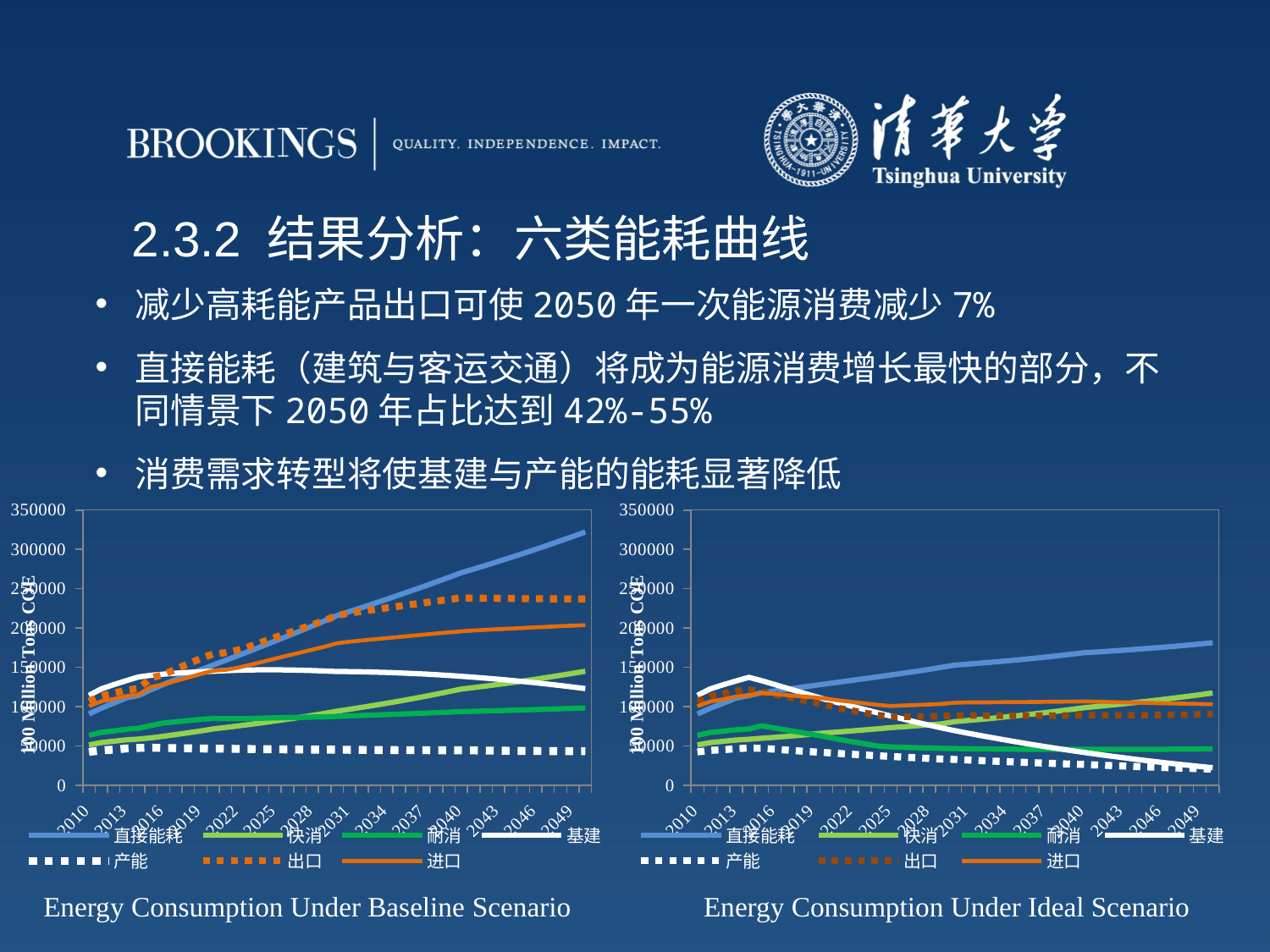

# 2.3.2 结果分析：六类能耗曲线
减少高耗能产品出口可使2050年一次能源消费减少7%
直接能耗（建筑与客运交通）将成为能源消费增长最快的部分，不同情景下2050年占比达到42%-55%
消费需求转型将使基建与产能的能耗显著降低

### Chart

| Category | 直接能耗 | 快消 | 耐消 | 基建 | 产能 | 出口 | 进口 |
|---|---|---|---|---|---|---|---|
| 2010.0 | 90627.3355269229 | 51279.30477048356 | 63419.27238383352 | 114223.5950228382 | 42298.79248967215 | 106779.6112691729 | 100521.9456062852 |
| 2011.0 | 97983.02988933347 | 54227.50680614621 | 67293.25773384384 | 122586.5481483244 | 44417.425839907 | 113573.2244631581 | 106700.3116763964 |
| 2012.0 | 104453.587697205 | 55953.82794251958 | 69055.6897605244 | 127922.7974930033 | 45249.00171122489 | 117176.8032521778 | 109687.5243764714 |
| 2013.0 | 110998.6609437629 | 57673.05665418803 | 71147.77295446741 | 132970.515758492 | 46660.32327879444 | 120853.0277412601 | 113363.7030711708 |
| 2014.0 | 114119.4828796613 | 58704.34855458233 | 72418.2494433654 | 137734.6148960691 | 47475.01522565528 | 123078.7253925618 | 115367.7894973455 |
| 2015.0 | 121470.3921197663 | 60249.92702921508 | 75974.82863994197 | 139851.5898614001 | 47639.14396495008 | 136302.8226092804 | 125024.2917630006 |
| 2016.0 | 128083.1713311199 | 62265.26110849495 | 79041.21093517543 | 141317.8936800833 | 47371.17695275577 | 140815.6279333406 | 128242.2741130524 |
| 2017.0 | 134407.8241219471 | 64394.0041719992 | 80627.3554264708 | 142554.1062423036 | 47126.9698536513 | 147604.009750671 | 132656.7951949248 |
| 2018.0 | 140617.0470339494 | 66643.6018731348 | 82185.30033987339 | 143567.0458346044 | 46906.52006383472 | 154392.018356326 | 137084.4153417348 |
| 2019.0 | 146721.8059296652 | 69020.671613545 | 83717.89605342597 | 144362.473302676 | 46709.84438142781 | 161168.2584955487 | 141526.1069816581 |
| 2020.0 | 152880.1196020087 | 71563.98479803067 | 84906.10601730568 | 144937.4515248216 | 46532.70177815238 | 166975.0587982055 | 145676.0225317683 |
| 2021.0 | 158795.4211207721 | 73431.46700083555 | 84534.88125479755 | 145704.3237157851 | 46336.99560024533 | 168605.4365980577 | 146753.0667242036 |
| 2022.0 | 164826.9881643255 | 75371.78045382576 | 84590.219651809 | 146266.5355248823 | 46152.54342421403 | 171924.8200094519 | 149490.8857821531 |
| 2023.0 | 170921.8649926647 | 77389.48326091454 | 84832.62538630542 | 146635.0093864811 | 45979.65456404681 | 176722.6724236257 | 153106.448663809 |
| 2024.0 | 177119.9692457861 | 79487.77352870107 | 85290.11631969425 | 146818.4001335377 | 45818.65004007734 | 182377.3270093831 | 157073.0669915108 |
| 2025.0 | 183364.0061800914 | 81671.0180269418 | 85739.5486842486 | 146827.5092858926 | 45669.86334056858 | 188081.2225480041 | 161044.8895147204 |
| 2026.0 | 189651.9236839984 | 83943.85550196013 | 86053.36527351201 | 146674.9464822853 | 45534.78120594907 | 193354.2811812054 | 164818.985311485 |
| 2027.0 | 196045.9923318771 | 86308.90601042031 | 86366.64657944422 | 146366.1719649543 | 45412.62098176134 | 198704.8854365124 | 168612.9321850447 |
| 2028.0 | 202553.0307280576 | 88770.09369302134 | 86681.84078985447 | 145910.0147686767 | 45303.75922487717 | 204135.8265857185 | 172426.7833644546 |
| 2029.0 | 209135.0350643771 | 91331.61046392172 | 87001.38866743266 | 145315.0750858571 | 45208.58815957671 | 209616.0503408946 | 176240.0314605312 |
| 2030.0 | 215822.8248628877 | 94215.8658290448 | 87577.4908445218 | 144655.2424171451 | 45170.41353965294 | 216114.4928210547 | 180585.9098417608 |
| 2031.0 | 220959.2294275943 | 96578.38863487853 | 88200.47229996207 | 144535.1172711802 | 45032.1135517296 | 218915.6109344641 | 182563.5579603921 |
| 2032.0 | 226102.8953685572 | 99029.23660326935 | 88741.3707666207 | 144294.9366281215 | 44906.28157882418 | 221189.9090089567 | 184126.4541484262 |
| 2033.0 | 231305.7231053358 | 101571.5414078583 | 89289.10228816033 | 143938.6178296214 | 44793.0419307569 | 223413.6528409341 | 185653.663004967 |
| 2034.0 | 236616.6109940446 | 104208.9467258884 | 89845.23243362668 | 143470.1646725353 | 44692.5385980007 | 225624.7326506505 | 187166.5853399955 |
| 2035.0 | 241995.719947993 | 106945.4155224942 | 90411.37350372024 | 142893.3268086303 | 44604.93492443218 | 227788.0351061524 | 188643.7125287788 |
| 2036.0 | 247463.750339498 | 109791.3225095107 | 91025.70815103147 | 142235.4899286338 | 44540.64280856393 | 229965.0309356378 | 190137.3615269802 |
| 2037.0 | 253011.5048834661 | 112744.8449136204 | 91653.91086318983 | 141475.0471983512 | 44489.58275200966 | 232097.6818905303 | 191595.8993531434 |
| 2038.0 | 258644.1214373937 | 115810.419698578 | 92297.57682248269 | 140614.2099992727 | 44451.98453071357 | 234187.3697729546 | 193019.2929140613 |
| 2039.0 | 264366.8589456094 | 118992.6812017923 | 92958.31991467277 | 139654.806206006 | 44428.09698306723 | 236235.6314469191 | 194407.565655979 |
| 2040.0 | 270293.9272889206 | 122236.0233784665 | 93632.7393753443 | 138596.2455567105 | 44413.3311364025 | 238298.966197546 | 195779.5732681848 |
| 2041.0 | 274936.653588976 | 124150.2873245138 | 94016.28811125076 | 137444.0043537341 | 44238.11581617036 | 238076.187807074 | 196851.9722953617 |
| 2042.0 | 279762.3841386854 | 126138.9800283683 | 94422.02439110461 | 136196.4522198867 | 44074.34893115654 | 237869.9678327338 | 197690.6583155096 |
| 2043.0 | 284685.1470504941 | 128204.5507199834 | 94840.77313167717 | 134854.4211386909 | 43921.98457606734 | 237676.6875144693 | 198505.9794382931 |
| 2044.0 | 289706.990520702 | 130349.427999587 | 95273.47979514663 | 133418.3936426351 | 43780.9906762974 | 237498.6532534963 | 199298.1698159913 |
| 2045.0 | 294829.9743140877 | 132576.1292779617 | 95721.08447092403 | 131888.6885951048 | 43651.3484230122 | 237338.2105319172 | 200067.4954873872 |
| 2046.0 | 300067.7298858464 | 134890.3668057484 | 96202.03097133551 | 130275.741450194 | 43537.46520384414 | 237226.0309375355 | 200839.4765026855 |
| 2047.0 | 305411.8469921727 | 137291.7638597571 | 96699.97083663323 | 128569.1822666594 | 43434.911513331 | 237136.4411238412 | 201589.5929995055 |
| 2048.0 | 310864.5124885026 | 139783.1201446237 | 97215.83721090767 | 126768.9762733552 | 43343.70867393436 | 237071.8990157952 | 202318.198600486 |
| 2049.0 | 316427.941457357 | 142367.335272454 | 97750.56731555007 | 124875.0233093356 | 43263.88958180245 | 237034.90685277 | 203025.681315154 |
| 2050.0 | 322090.6169339506 | 145029.8419615952 | 98300.10654890261 | 122880.8024286471 | 43191.67732780604 | 237004.8311237525 | 203692.3099922167 |

### Chart

| Category | 直接能耗 | 快消 | 耐消 | 基建 | 产能 | 出口 | 进口 |
|---|---|---|---|---|---|---|---|
| 2010.0 | 90627.3355269229 | 51279.30477048356 | 63419.27238383352 | 114223.5950228382 | 42298.79248967215 | 106779.6112691729 | 100521.9456062852 |
| 2011.0 | 97906.00199662047 | 54176.1395947182 | 67100.07260867841 | 122506.1265282683 | 44356.66758015018 | 113279.6771288837 | 106487.6672793996 |
| 2012.0 | 104285.5807233021 | 55846.5670398142 | 68658.94357361631 | 127749.9916287141 | 45124.09515379219 | 116573.3140729238 | 109250.078208846 |
| 2013.0 | 110731.4947390927 | 57505.01838687974 | 70535.43465118794 | 132693.3262979157 | 46466.47787273449 | 119921.0546791897 | 112687.6331095048 |
| 2014.0 | 114056.4658249938 | 58434.84905813534 | 71507.86457627197 | 137245.7424726085 | 47162.9596515745 | 121701.1808344816 | 114362.987522589 |
| 2015.0 | 117581.928441159 | 59730.45392907973 | 75504.84313805577 | 132901.8464480878 | 46940.14810236439 | 118623.7879141451 | 117392.6332850539 |
| 2016.0 | 119874.1849294716 | 60931.53161862472 | 72720.00433695281 | 128010.1350220678 | 45729.06373669318 | 115440.3802320177 | 115973.7131425897 |
| 2017.0 | 122180.503470031 | 62217.26165737023 | 69904.73375822949 | 123154.2359506733 | 44570.23407899603 | 112148.506296129 | 114515.703390485 |
| 2018.0 | 124444.5373927461 | 63591.04703762298 | 67123.20354829301 | 118338.0073926017 | 43462.86315279854 | 108915.878757635 | 113087.4980004793 |
| 2019.0 | 126689.180861133 | 65056.78415064469 | 64374.10601646729 | 113568.0772312581 | 42406.25358432283 | 105729.3431279912 | 111690.4127607662 |
| 2020.0 | 128919.067416202 | 66619.78842151132 | 61403.32674409062 | 108854.5979490736 | 41399.80085603318 | 101821.7867252426 | 110016.7691544258 |
| 2021.0 | 131173.9505957536 | 67805.41586652417 | 58215.81951354823 | 104591.7174270438 | 40369.93350308183 | 97934.42195835951 | 107792.471943086 |
| 2022.0 | 133424.2121588413 | 69056.1758644264 | 55342.98079498785 | 100362.297911378 | 39371.89405893323 | 94883.35273415036 | 105884.036636577 |
| 2023.0 | 135669.9010673165 | 70375.57534491846 | 52562.49924029279 | 96179.94733633962 | 38405.44562043996 | 91999.22753946434 | 104020.0731042697 |
| 2024.0 | 137918.9928197591 | 71766.37522136676 | 49845.55875177179 | 92056.54722086784 | 37470.38183913561 | 89195.13677245057 | 102167.5096566756 |
| 2025.0 | 140218.2512409108 | 73229.68227395181 | 48751.94553303448 | 88001.00811756415 | 36566.52576972012 | 86835.6940199914 | 100729.7854165433 |
| 2026.0 | 142570.6370075857 | 74337.48319290129 | 48211.20199115932 | 84025.41315907887 | 35692.42433037126 | 87038.47531727364 | 101386.8010164682 |
| 2027.0 | 144938.6527645346 | 75520.2196616792 | 47708.90879561353 | 80138.78679161037 | 34849.51943966911 | 87261.86612019346 | 102039.4042065687 |
| 2028.0 | 147490.1099603514 | 76780.85639325544 | 47245.36883201304 | 76348.54142040217 | 34037.69956338986 | 87512.48511509928 | 102690.9867381446 |
| 2029.0 | 150158.9187300258 | 78122.55724485767 | 46820.96865542214 | 72660.72743468898 | 33256.88060091547 | 87796.46134420503 | 103344.5334594355 |
| 2030.0 | 152820.7558923626 | 80946.1229614534 | 46599.39241060185 | 69290.0059085669 | 32782.59900856928 | 88690.61785455424 | 104953.391370538 |
| 2031.0 | 154093.1690301531 | 82338.05077590377 | 46423.85264351833 | 66155.10669773736 | 32044.1259723631 | 88770.46066376807 | 105315.368286638 |
| 2032.0 | 155400.9037068504 | 83803.86340332245 | 46209.19346366009 | 63100.98228133311 | 31327.49640950076 | 88545.85065630772 | 105374.3053207978 |
| 2033.0 | 156759.8201066853 | 85345.98264950894 | 46028.42241674788 | 60129.83393525251 | 30632.63154079107 | 88419.69891072264 | 105482.7774683272 |
| 2034.0 | 158183.6911862131 | 86967.44680467597 | 45876.05452567991 | 57243.46130377558 | 29959.47410614912 | 88332.23995672823 | 105598.5847440528 |
| 2035.0 | 159676.1010526299 | 88671.40921174493 | 45752.64970656262 | 54442.88886289424 | 29307.98763826857 | 88286.59347020004 | 105723.154594199 |
| 2036.0 | 161252.1243796051 | 90461.16523392937 | 45658.81277045273 | 51728.50946670998 | 28678.15583011193 | 88293.46339702384 | 105861.3253984064 |
| 2037.0 | 162925.0518903137 | 92340.18644006377 | 45595.19870592118 | 49100.22040134158 | 28069.98198759838 | 88355.5245464757 | 106014.1505780709 |
| 2038.0 | 164697.8508391402 | 94312.1084969866 | 45562.51071377647 | 46557.51070918371 | 27483.48855989843 | 88475.43006708552 | 106182.6700064378 |
| 2039.0 | 166580.6766017835 | 96380.72423249169 | 45561.49896431242 | 44099.54371458518 | 26918.71674064243 | 88663.12224804133 | 106371.1300146112 |
| 2040.0 | 168511.1866343055 | 98550.0142276544 | 45601.54889464456 | 41725.25297930673 | 26375.72613413345 | 88925.57212712486 | 106582.3601497317 |
| 2041.0 | 169478.6460437714 | 100089.1722082931 | 45581.86099206277 | 39434.05897306828 | 25707.40760011096 | 88886.47526555961 | 106205.3189518713 |
| 2042.0 | 170519.814351027 | 101696.5319460731 | 45568.90714175242 | 37223.16545873648 | 25057.5952787069 | 88850.84955453746 | 105786.7809912294 |
| 2043.0 | 171634.8898339877 | 103374.0343804192 | 45575.63754346228 | 35091.07959291078 | 24426.14011919076 | 88868.47060361414 | 105383.006124729 |
| 2044.0 | 172823.5921031646 | 105123.753459443 | 45602.43148644341 | 33036.31019516691 | 23812.90533047912 | 88940.39338159784 | 104994.4336075275 |
| 2045.0 | 174094.8140219674 | 106947.8347376716 | 45649.68610968643 | 31057.35649517753 | 23217.76583784 | 89067.68131156443 | 104621.5052777486 |
| 2046.0 | 175313.3739147857 | 108848.4968634408 | 45717.81647464016 | 29152.7294181379 | 22640.607785588 | 89251.40785446171 | 104264.6671260272 |
| 2047.0 | 176681.815538844 | 110828.0332168461 | 45807.25566604138 | 27320.96728005732 | 22081.32808171612 | 89492.65735781152 | 103924.3704370236 |
| 2048.0 | 178132.6054730286 | 112888.8136911504 | 45918.4549204401 | 25560.64692177945 | 21539.83398081852 | 89792.5253491876 | 103601.0726155673 |
| 2049.0 | 179665.3664949505 | 115033.2866115144 | 46051.88378206718 | 23870.39114281323 | 21016.04270202196 | 90152.11841124651 | 103295.2377820167 |
| 2050.0 | 181216.2680816731 | 117263.9807856112 | 46208.03028570459 | 22248.87323034269 | 20509.8810789655 | 90572.55374186221 | 103007.3372002495 |
Energy Consumption Under Baseline Scenario
Energy Consumption Under Ideal Scenario